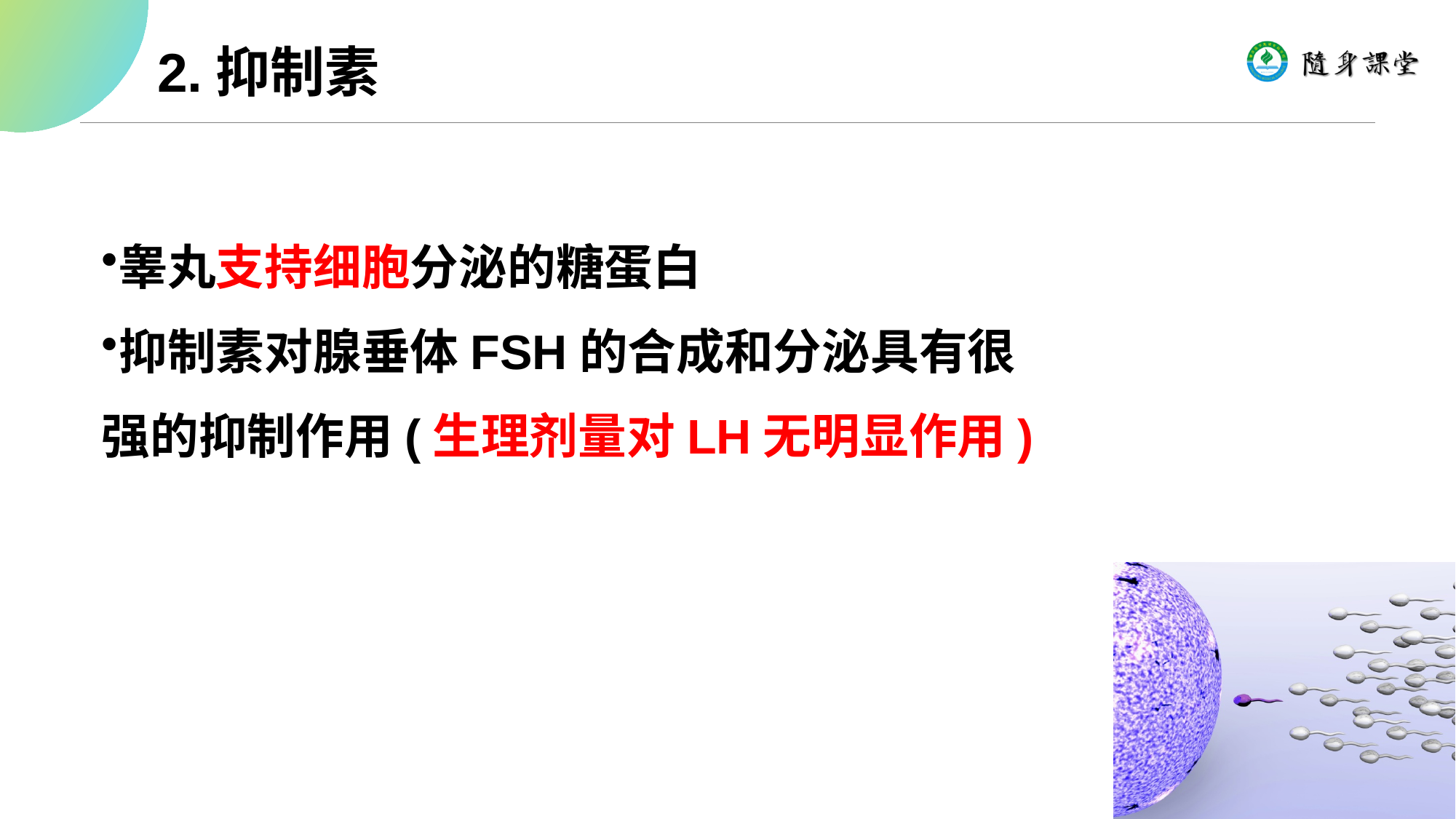

2.抑制素
睾丸支持细胞分泌的糖蛋白
抑制素对腺垂体FSH的合成和分泌具有很
强的抑制作用(生理剂量对LH无明显作用)